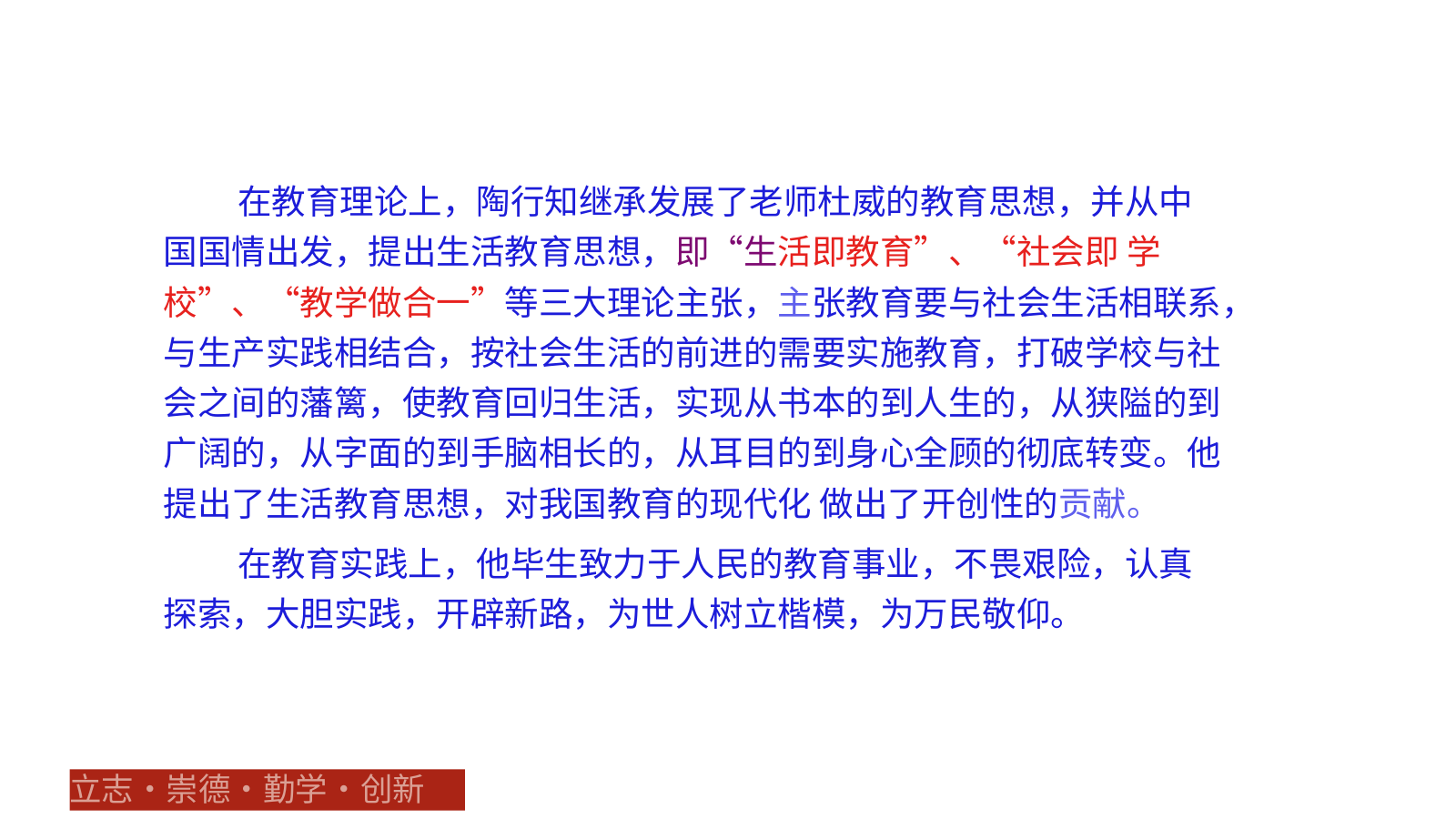

在教育理论上，陶行知继承发展了老师杜威的教育思想，并从中国国情出发，提出生活教育思想，即“生活即教育”、“社会即 学校”、“教学做合一”等三大理论主张，主张教育要与社会生活相联系，与生产实践相结合，按社会生活的前进的需要实施教育，打破学校与社会之间的藩篱，使教育回归生活，实现从书本的到人生的，从狭隘的到广阔的，从字面的到手脑相长的，从耳目的到身心全顾的彻底转变。他提出了生活教育思想，对我国教育的现代化 做出了开创性的贡献。
在教育实践上，他毕生致力于人民的教育事业，不畏艰险，认真探索，大胆实践，开辟新路，为世人树立楷模，为万民敬仰。
立志•崇德•勤学•创新